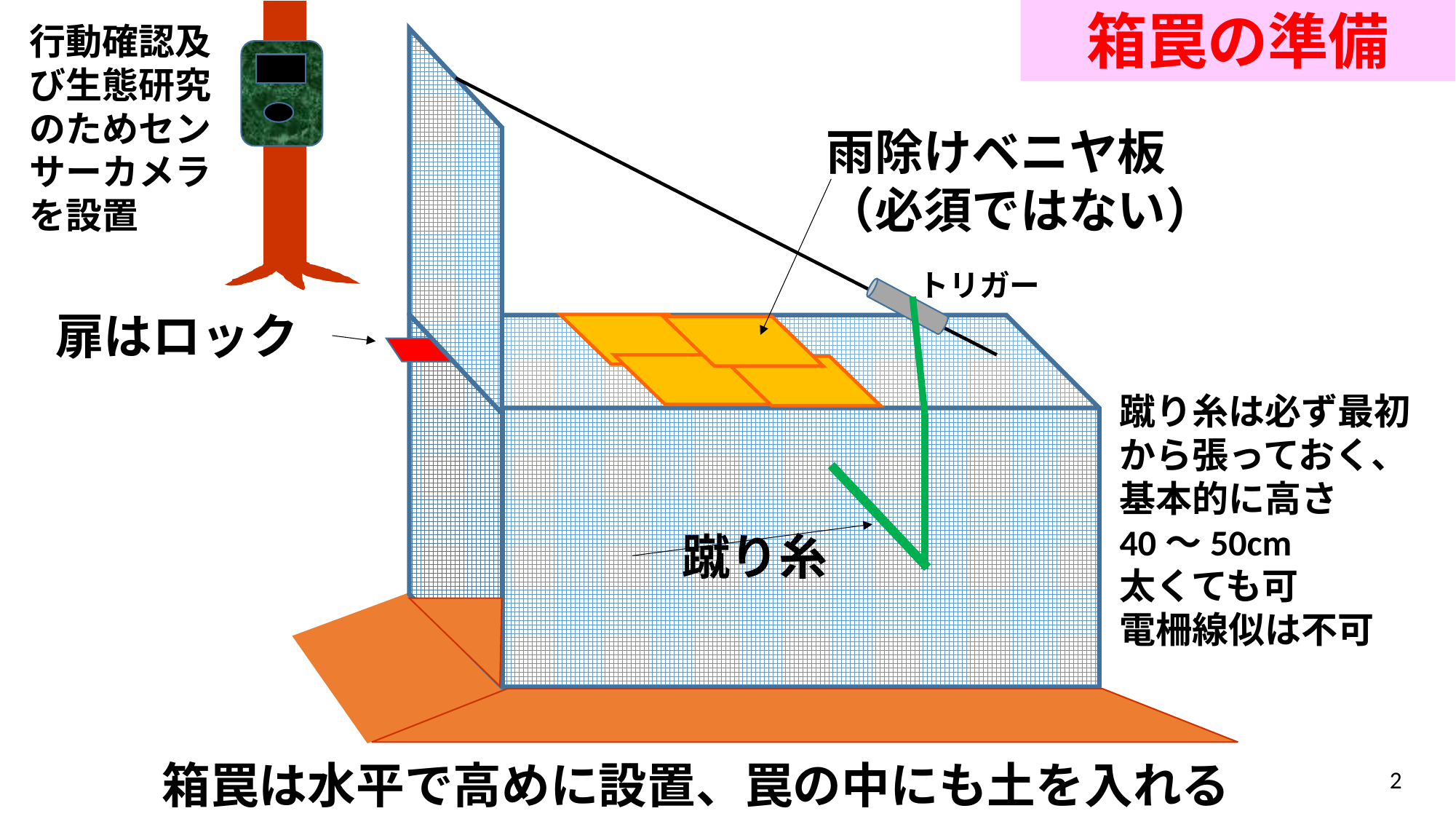

箱罠の準備

行動確認及び生態研究のためセンサーカメラ
を設置
雨除けベニヤ板（必須ではない）

トリガー

扉はロック

蹴り糸

箱罠は水平で高めに設置、罠の中にも土を入れる
蹴り糸は必ず最初から張っておく、基本的に高さ
40～50cm
太くても可
電柵線似は不可
2